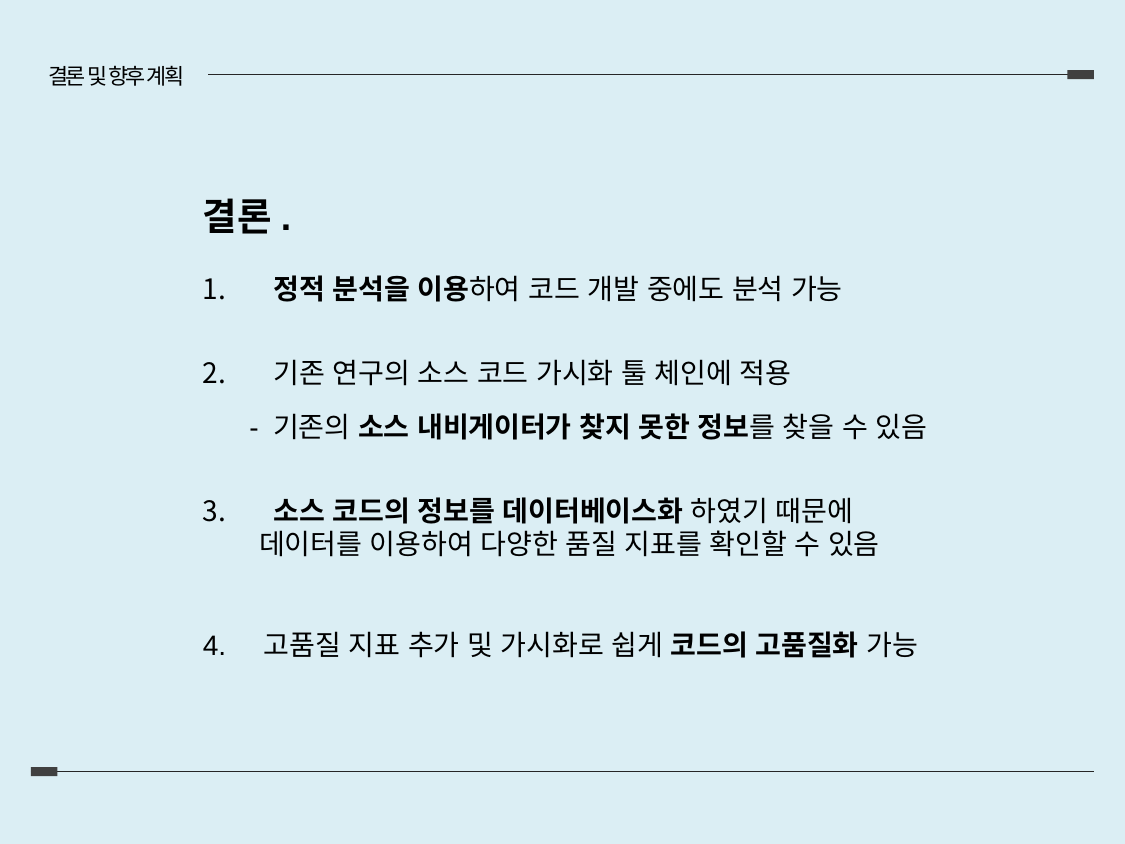

결론 및 향후 계획

결론.

 정적 분석을 이용하여 코드 개발 중에도 분석 가능

 기존 연구의 소스 코드 가시화 툴 체인에 적용

      - 기존의 소스 내비게이터가 찾지 못한 정보를 찾을 수 있음

 소스 코드의 정보를 데이터베이스화 하였기 때문에
데이터를 이용하여 다양한 품질 지표를 확인할 수 있음

4.    고품질 지표 추가 및 가시화로 쉽게 코드의 고품질화 가능